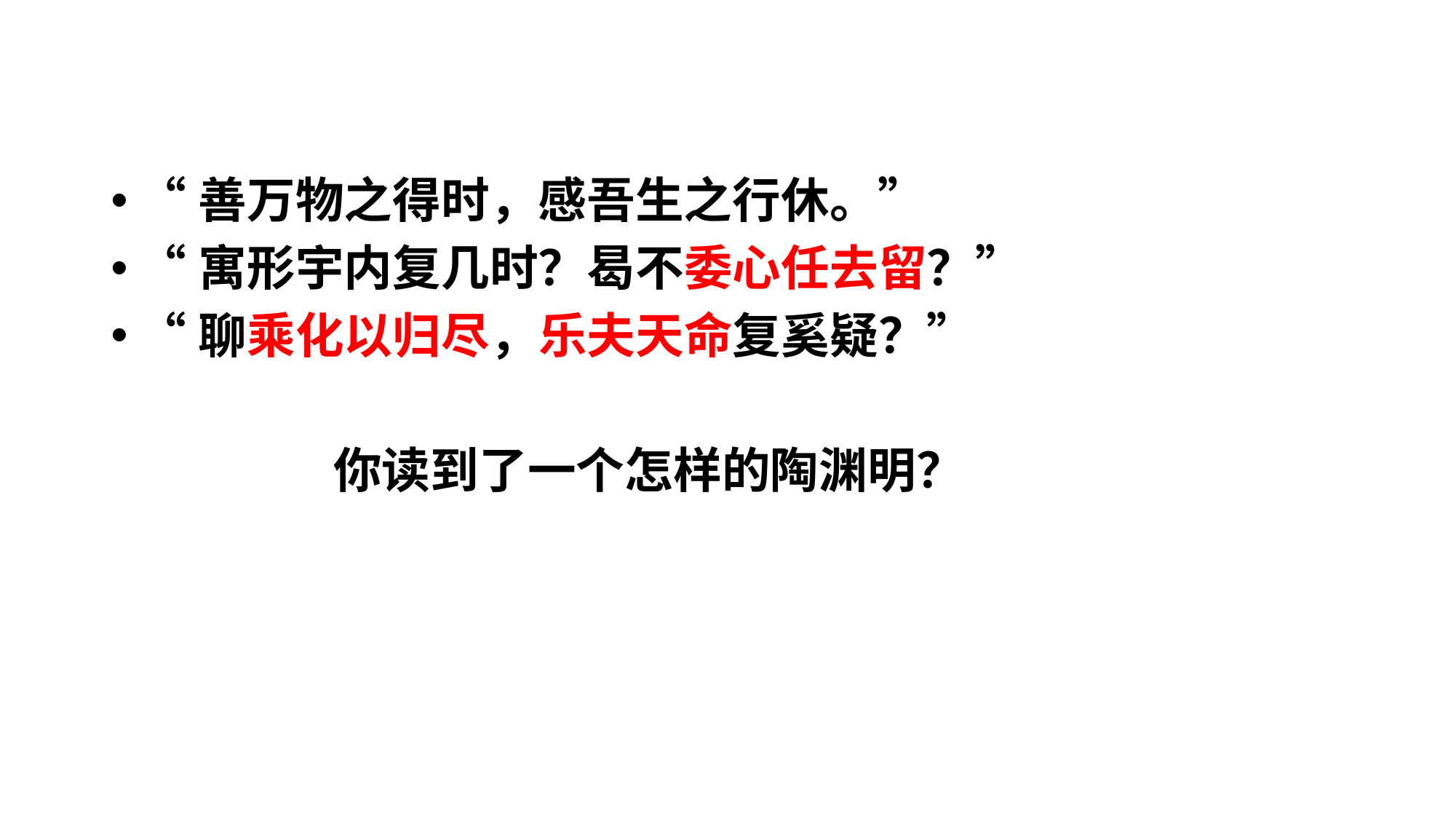

“善万物之得时，感吾生之行休。”
“寓形宇内复几时？曷不委心任去留？”
“聊乘化以归尽，乐夫天命复奚疑？”

                   你读到了一个怎样的陶渊明？